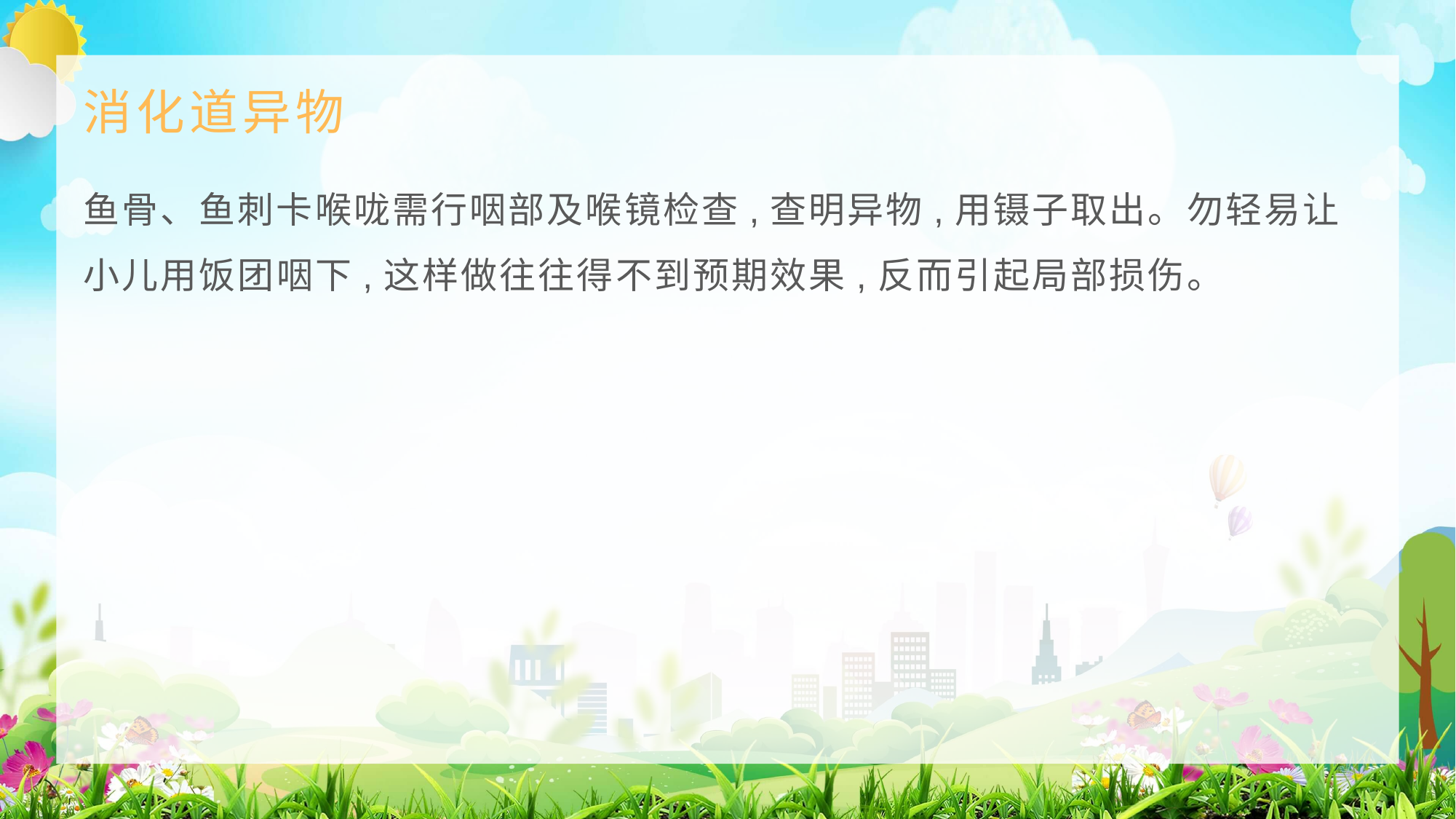

# 消化道异物
鱼骨、鱼刺卡喉咙需行咽部及喉镜检查,查明异物,用镊子取出。勿轻易让小儿用饭团咽下,这样做往往得不到预期效果,反而引起局部损伤。